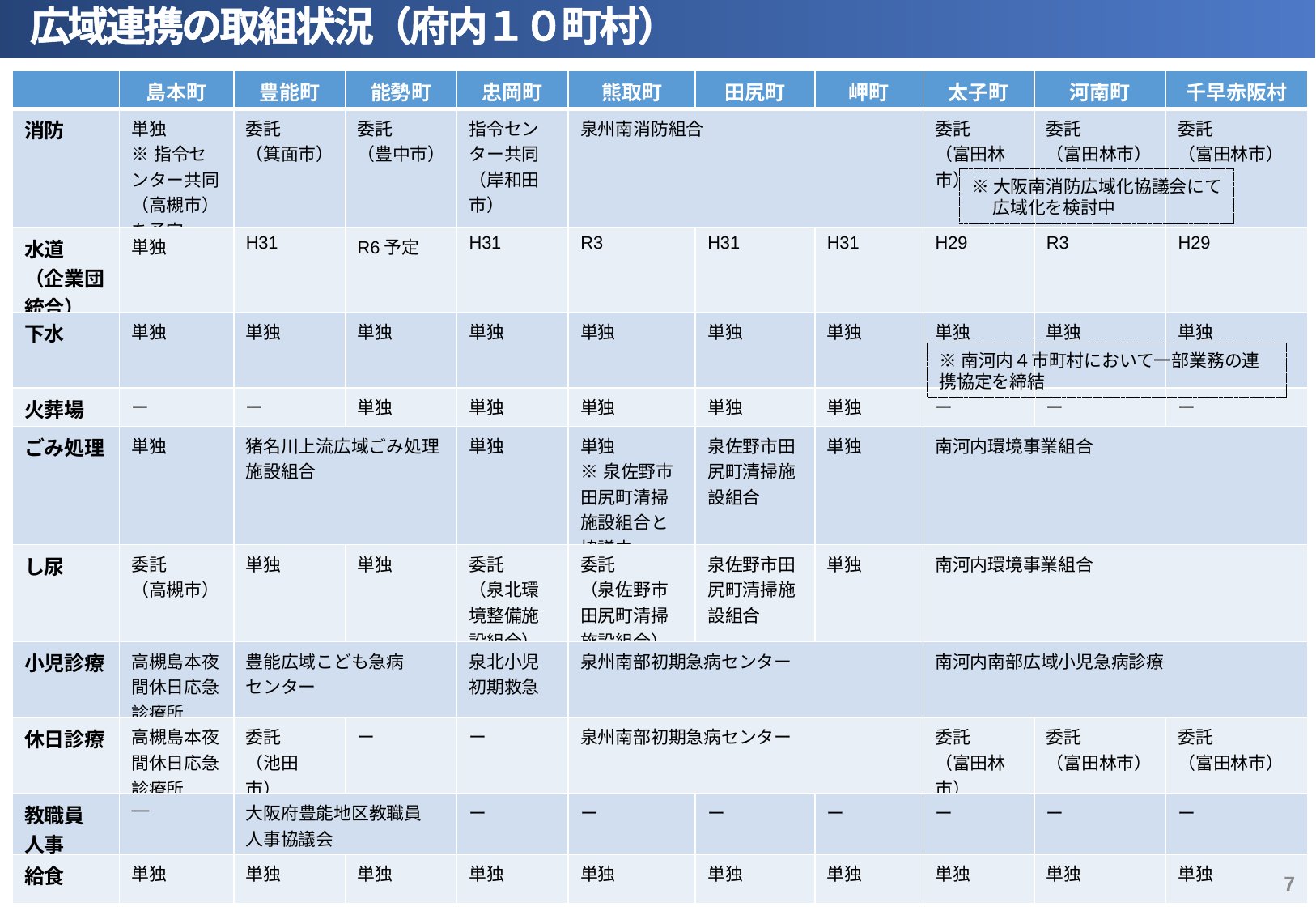

広域連携の取組状況（府内１０町村）

|  | 島本町 | 豊能町 | 能勢町 | 忠岡町 | 熊取町 | 田尻町 | 岬町 | 太子町 | 河南町 | 千早赤阪村 |
| --- | --- | --- | --- | --- | --- | --- | --- | --- | --- | --- |
| 消防 | 単独 ※指令センター共同（高槻市）を予定 | 委託 （箕面市） | 委託 （豊中市） | 指令センター共同 （岸和田市） | 泉州南消防組合 |  |  | 委託 （富田林市） | 委託 （富田林市） | 委託 （富田林市） |
| 水道 （企業団統合） | 単独 | H31 | R6予定 | H31 | R3 | H31 | H31 | H29 | R3 | H29 |
| 下水 | 単独 | 単独 | 単独 | 単独 | 単独 | 単独 | 単独 | 単独 | 単独 | 単独 |
| 火葬場 | ー | ー | 単独 | 単独 | 単独 | 単独 | 単独 | ー | ー | ー |
| ごみ処理 | 単独 | 猪名川上流広域ごみ処理施設組合 |  | 単独 | 単独 ※泉佐野市田尻町清掃施設組合と協議中 | 泉佐野市田尻町清掃施設組合 | 単独 | 南河内環境事業組合 |  |  |
| し尿 | 委託 （高槻市） | 単独 | 単独 | 委託 （泉北環境整備施設組合） | 委託 （泉佐野市田尻町清掃施設組合） | 泉佐野市田尻町清掃施設組合 | 単独 | 南河内環境事業組合 |  |  |
| 小児診療 | 高槻島本夜間休日応急診療所 | 豊能広域こども急病 センター |  | 泉北小児初期救急 | 泉州南部初期急病センター |  |  | 南河内南部広域小児急病診療 |  |  |
| 休日診療 | 高槻島本夜間休日応急診療所 | 委託 （池田市） | ー | ー | 泉州南部初期急病センター |  |  | 委託 （富田林市） | 委託 （富田林市） | 委託 （富田林市） |
| 教職員 人事 | ― | 大阪府豊能地区教職員 人事協議会 |  | ー | ー | ー | ー | ー | ー | ー |
| 給食 | 単独 | 単独 | 単独 | 単独 | 単独 | 単独 | 単独 | 単独 | 単独 | 単独 |
※大阪南消防広域化協議会にて
　 広域化を検討中
※南河内４市町村において一部業務の連携協定を締結
7